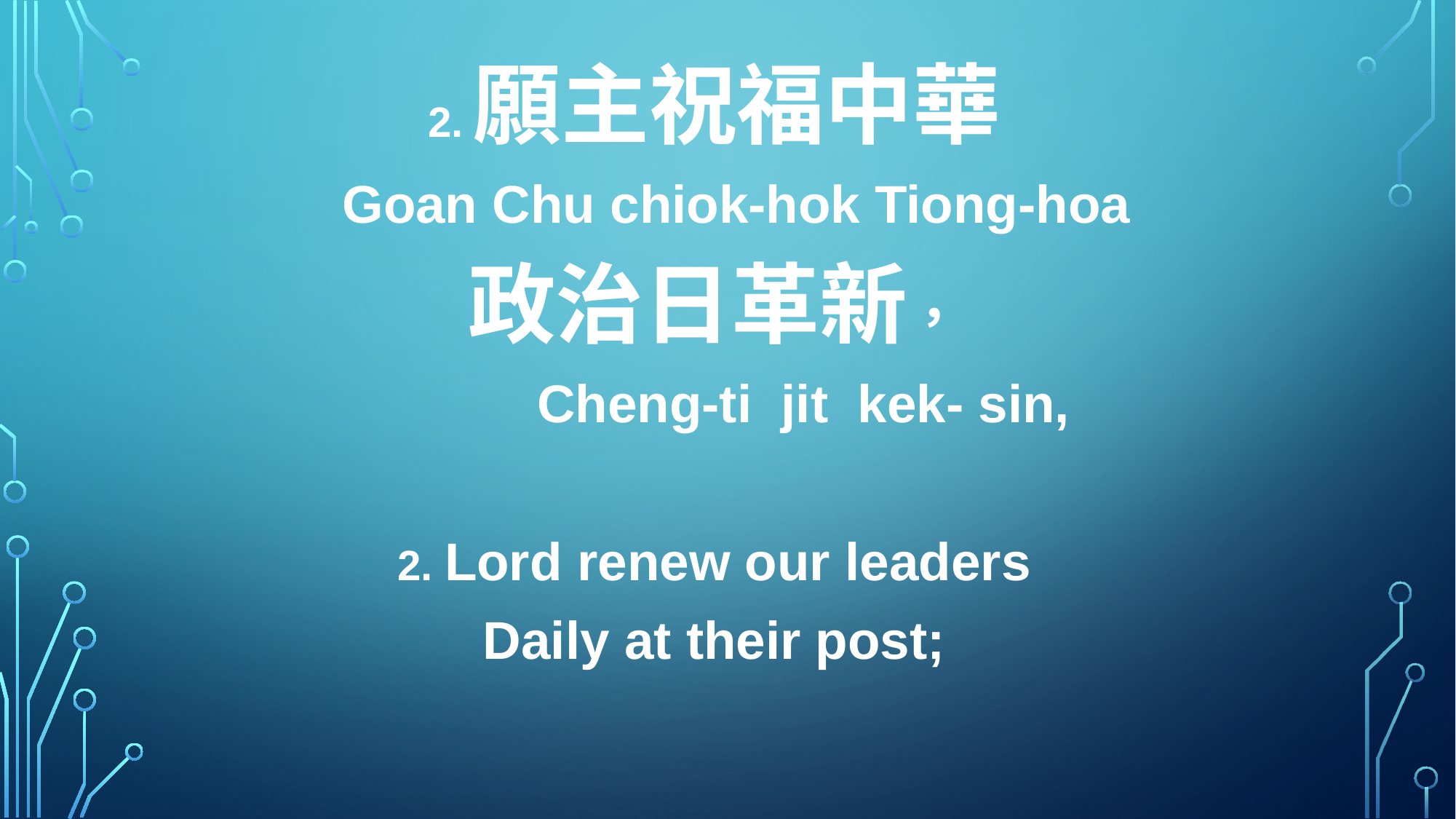

2.願主祝福中華
   Goan Chu chiok-hok Tiong-hoa
政治日革新，
                            Cheng-ti  jit  kek- sin,

2. Lord renew our leaders
Daily at their post;